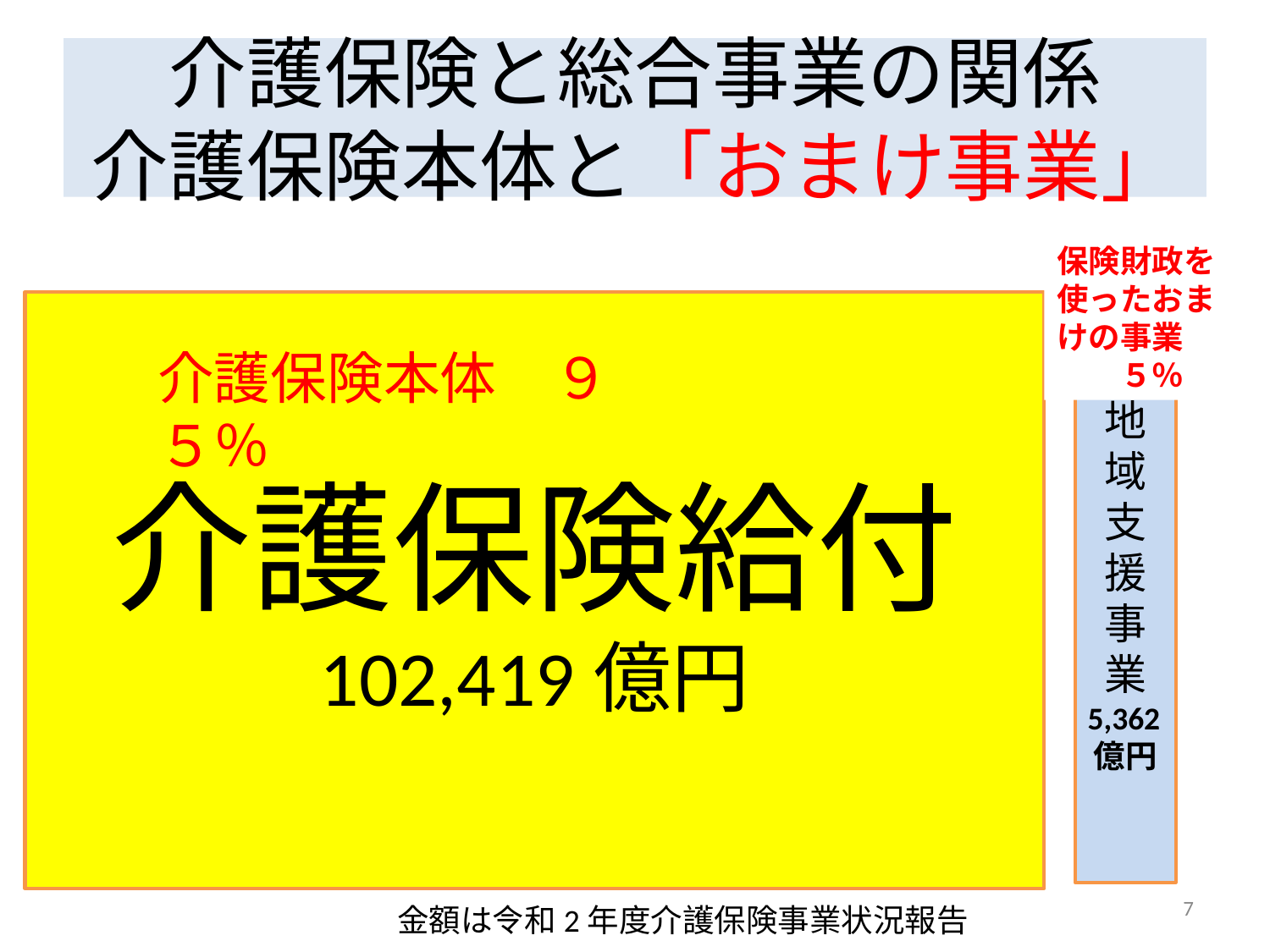

# 介護保険と総合事業の関係 介護保険本体と「おまけ事業」
保険財政を使ったおまけの事業
　　５％
地域支援事業
5,362億円
介護保険給付
102,419億円
介護保険本体　９５％
7
金額は令和2年度介護保険事業状況報告